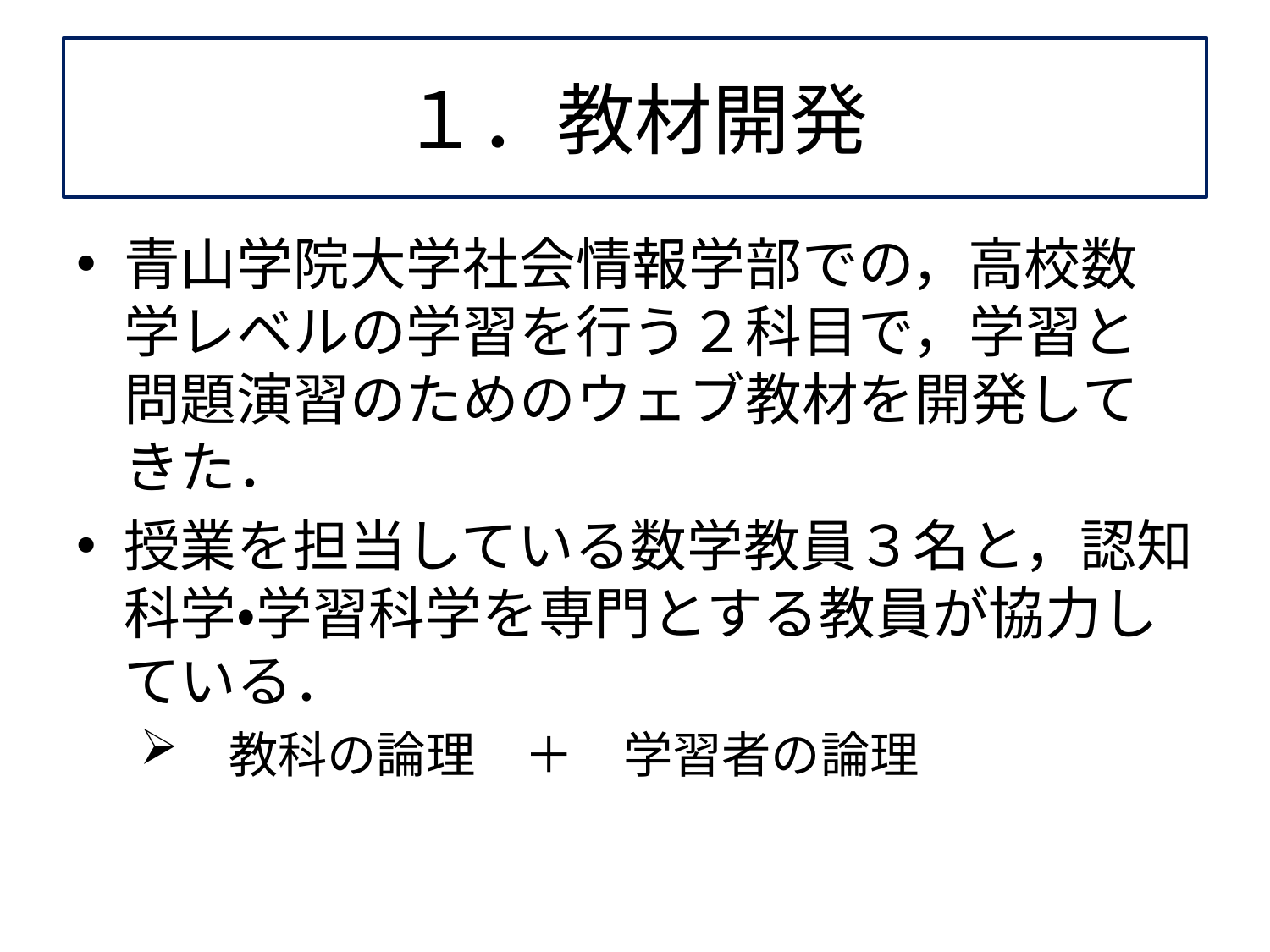

# １．教材開発
青山学院大学社会情報学部での，高校数学レベルの学習を行う２科目で，学習と問題演習のためのウェブ教材を開発してきた．
授業を担当している数学教員３名と，認知科学・学習科学を専門とする教員が協力している．
　教科の論理　＋　学習者の論理